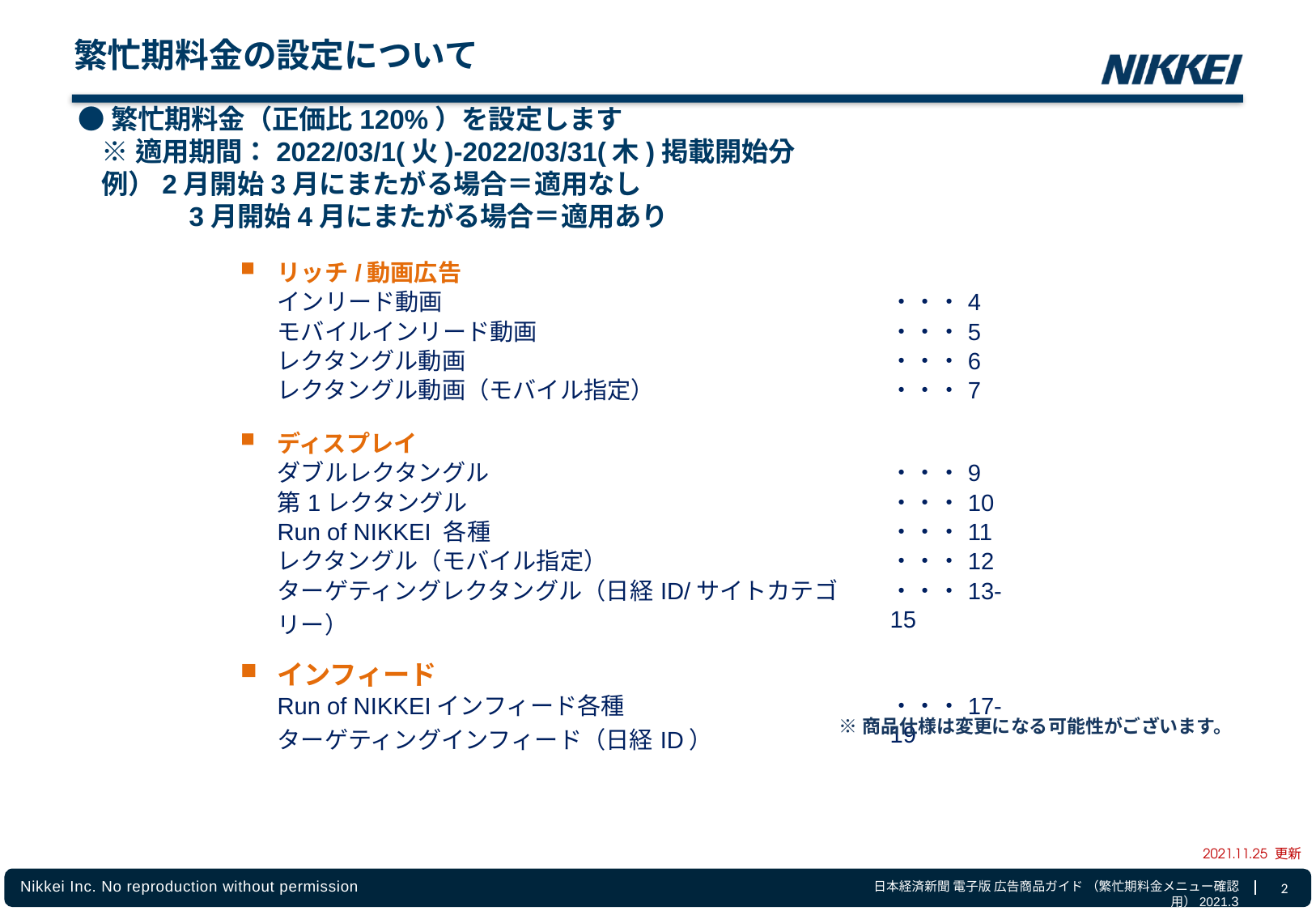

# 繁忙期料金の設定について
●繁忙期料金（正価比120%）を設定します
※適用期間：2022/03/1(火)-2022/03/31(木)掲載開始分
例）2月開始3月にまたがる場合＝適用なし
　　　3月開始4月にまたがる場合＝適用あり

| ■ | リッチ/動画広告 |  |  |
| --- | --- | --- | --- |
|  | インリード動画 | ・・・4 |  |
|  | モバイルインリード動画 | ・・・5 |  |
|  | レクタングル動画 | ・・・6 |  |
|  | レクタングル動画（モバイル指定） | ・・・7 |  |
|  |  |  |  |
| ■ | ディスプレイ |  |  |
|  | ダブルレクタングル | ・・・9 |  |
|  | 第1レクタングル | ・・・10 |  |
|  | Run of NIKKEI 各種 | ・・・11 |  |
|  | レクタングル（モバイル指定） | ・・・12 |  |
|  | ターゲティングレクタングル（日経ID/サイトカテゴリー） | ・・・13-15 |  |
|  |  |  |  |
| ■ | インフィード |  |  |
|  | Run of NIKKEIインフィード各種 ターゲティングインフィード（日経ID） | ・・・17-19 |  |

※商品仕様は変更になる可能性がございます。
2021.11.25 更新